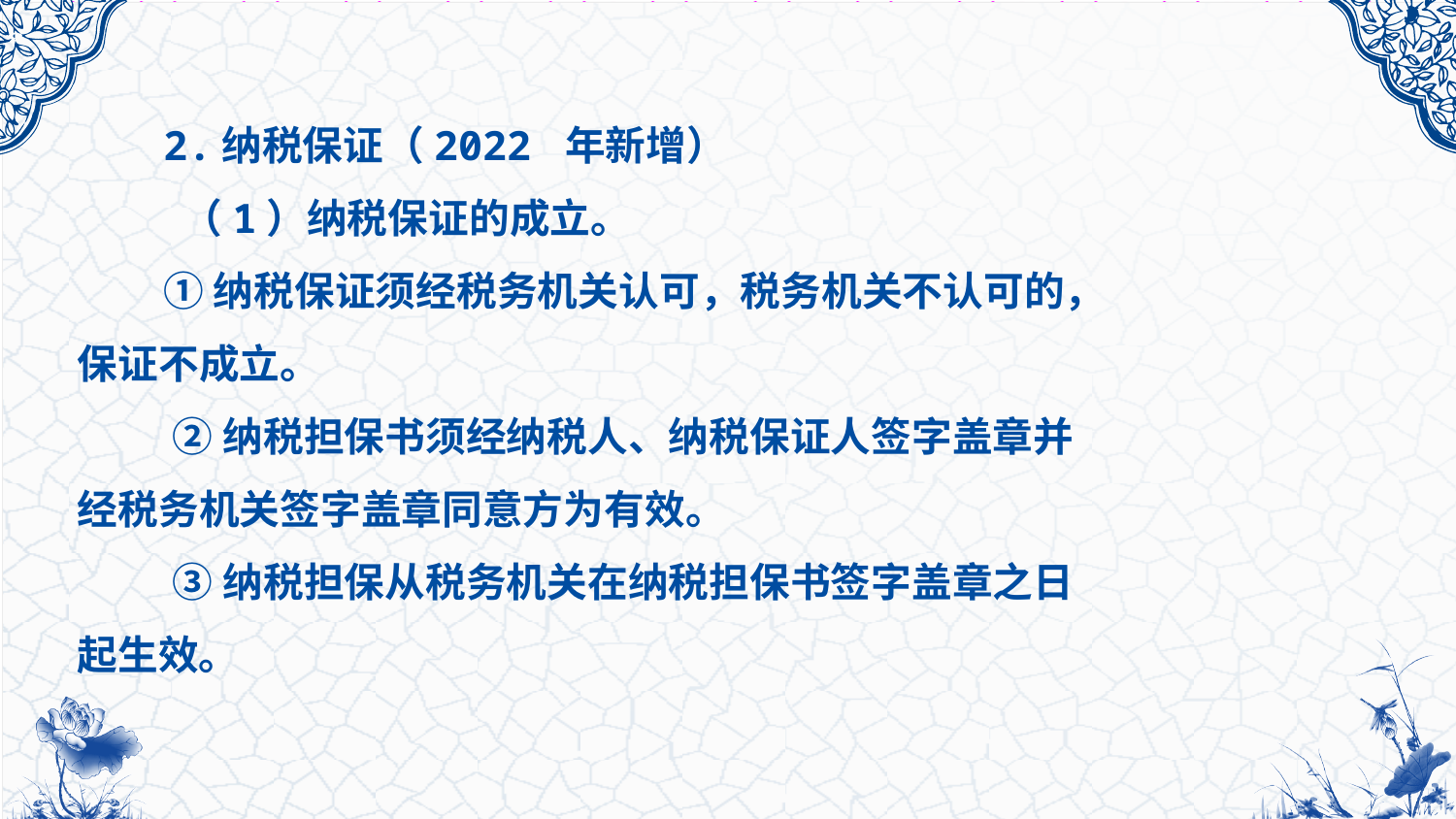

2.纳税保证（2022 年新增）
 （1）纳税保证的成立。
①纳税保证须经税务机关认可，税务机关不认可的，保证不成立。
 ②纳税担保书须经纳税人、纳税保证人签字盖章并经税务机关签字盖章同意方为有效。
 ③纳税担保从税务机关在纳税担保书签字盖章之日起生效。